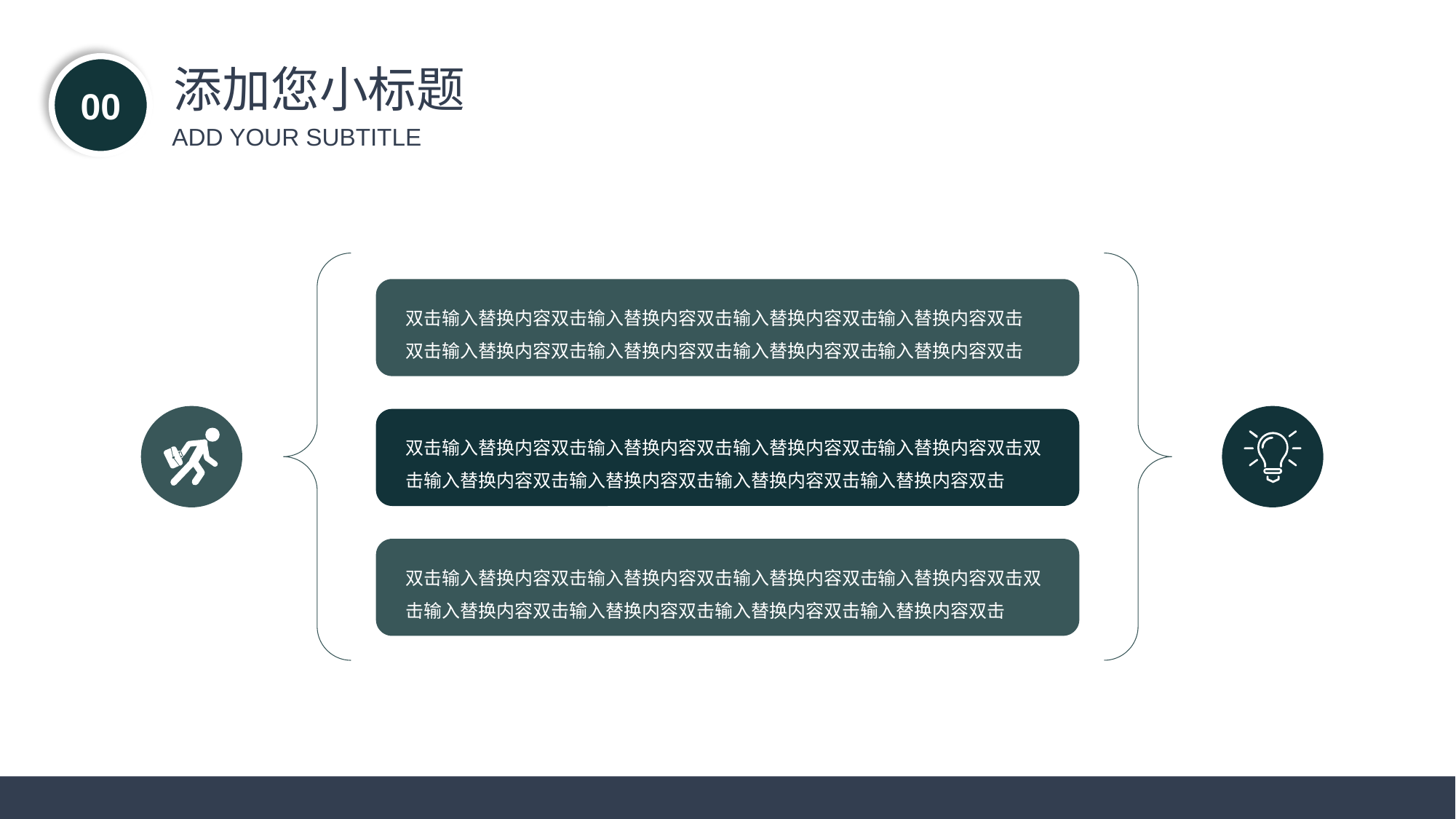

添加您小标题
00
ADD YOUR SUBTITLE

双击输入替换内容双击输入替换内容双击输入替换内容双击输入替换内容双击双击输入替换内容双击输入替换内容双击输入替换内容双击输入替换内容双击

双击输入替换内容双击输入替换内容双击输入替换内容双击输入替换内容双击双击输入替换内容双击输入替换内容双击输入替换内容双击输入替换内容双击

双击输入替换内容双击输入替换内容双击输入替换内容双击输入替换内容双击双击输入替换内容双击输入替换内容双击输入替换内容双击输入替换内容双击